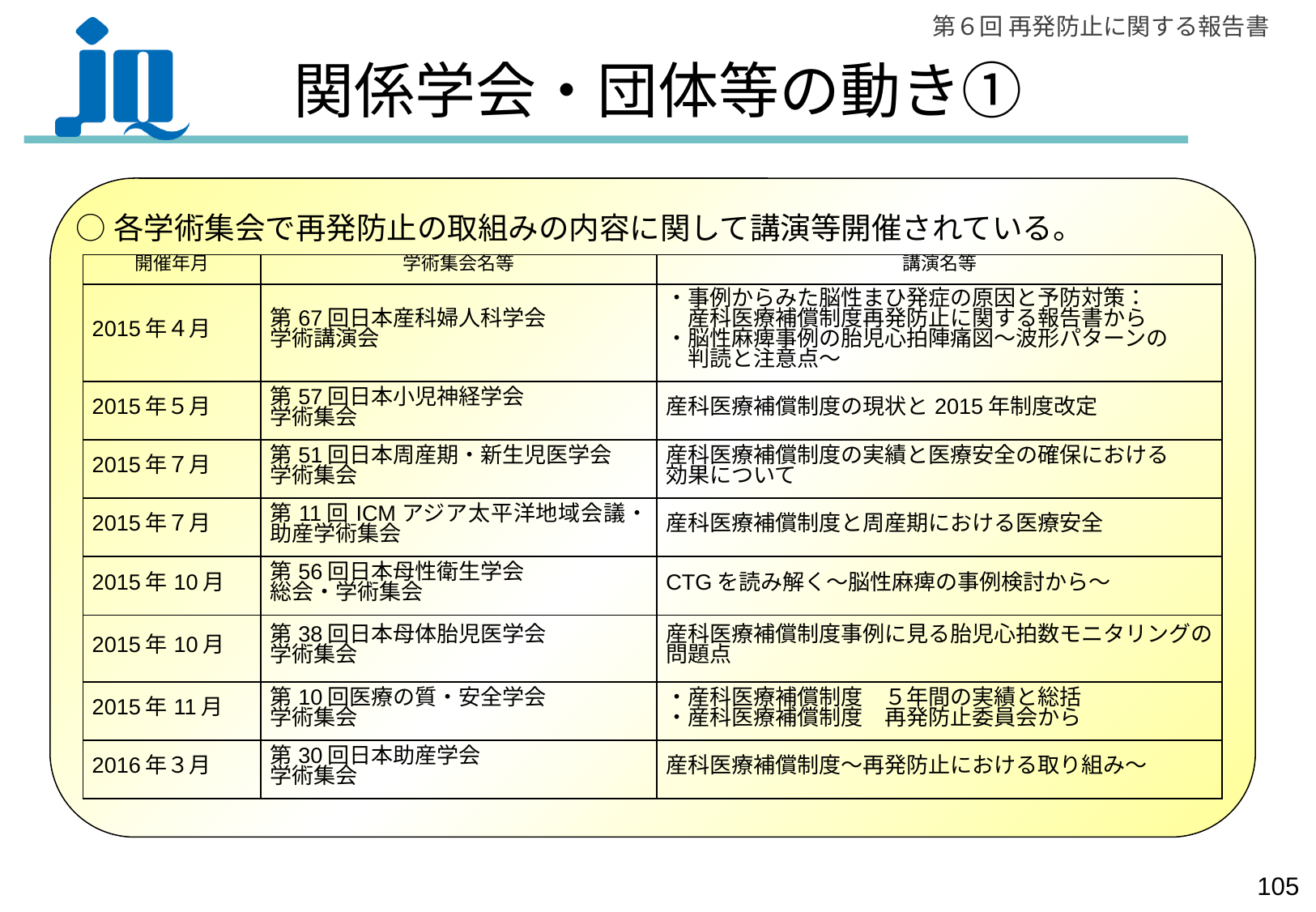

# 関係学会・団体等の動き①

○各学術集会で再発防止の取組みの内容に関して講演等開催されている。
| 開催年月 | 学術集会名等 | 講演名等 |
| --- | --- | --- |
| 2015年４月 | 第67回日本産科婦人科学会 学術講演会 | ・事例からみた脳性まひ発症の原因と予防対策： 　産科医療補償制度再発防止に関する報告書から ・脳性麻痺事例の胎児心拍陣痛図～波形パターンの 　判読と注意点～ |
| 2015年５月 | 第57回日本小児神経学会 学術集会 | 産科医療補償制度の現状と2015年制度改定 |
| 2015年７月 | 第51回日本周産期・新生児医学会 学術集会 | 産科医療補償制度の実績と医療安全の確保における 効果について |
| 2015年７月 | 第11回ICMアジア太平洋地域会議・助産学術集会 | 産科医療補償制度と周産期における医療安全 |
| 2015年10月 | 第56回日本母性衛生学会 総会・学術集会 | CTGを読み解く～脳性麻痺の事例検討から～ |
| 2015年10月 | 第38回日本母体胎児医学会 学術集会 | 産科医療補償制度事例に見る胎児心拍数モニタリングの問題点 |
| 2015年11月 | 第10回医療の質・安全学会 学術集会 | ・産科医療補償制度　５年間の実績と総括 ・産科医療補償制度　再発防止委員会から |
| 2016年３月 | 第30回日本助産学会 学術集会 | 産科医療補償制度～再発防止における取り組み～ |

105